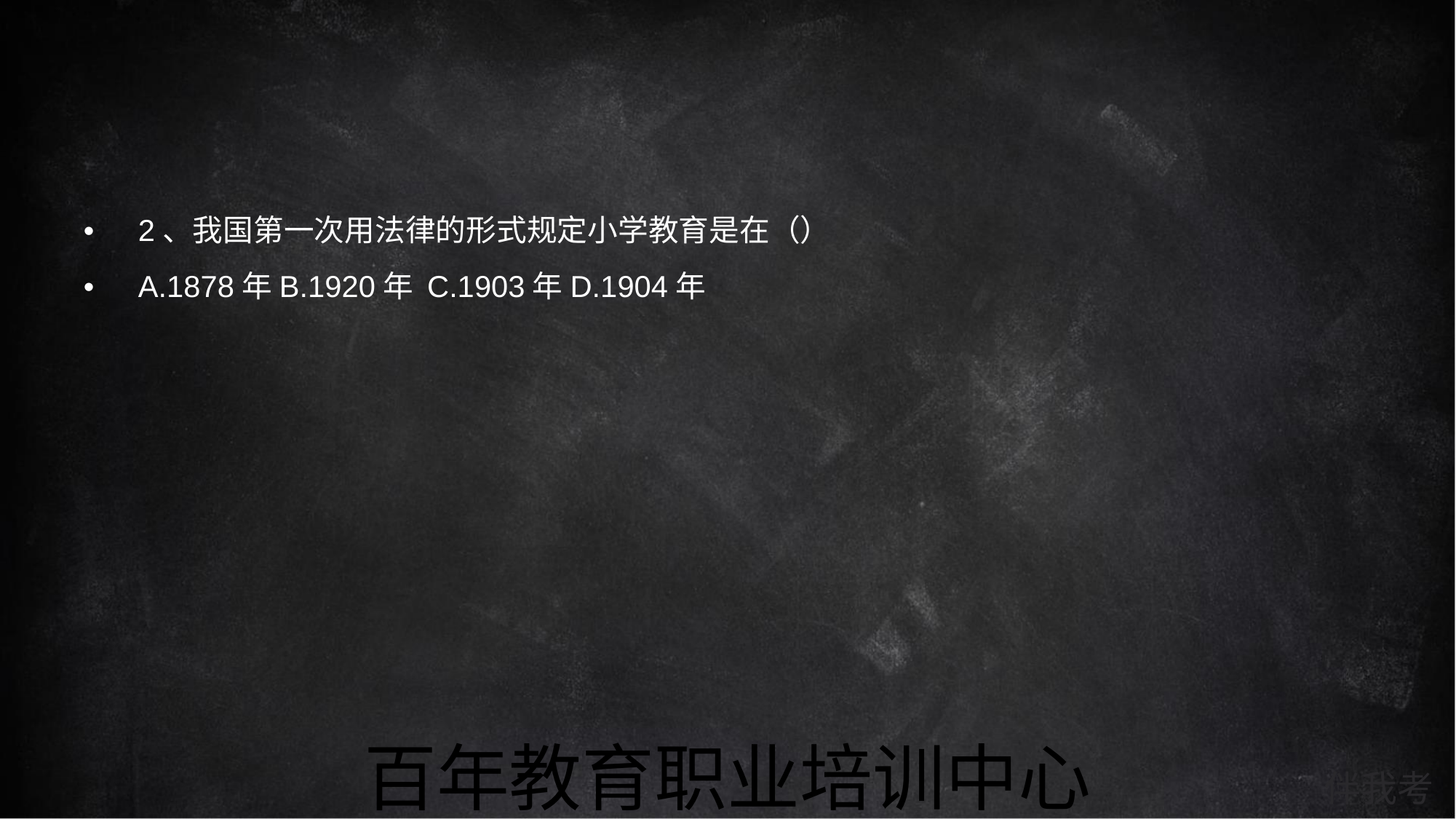

• 2、我国第一次用法律的形式规定小学教育是在（）
• A.1878年B.1920年 C.1903年D.1904年
百年教育职业培训中心
伴我考